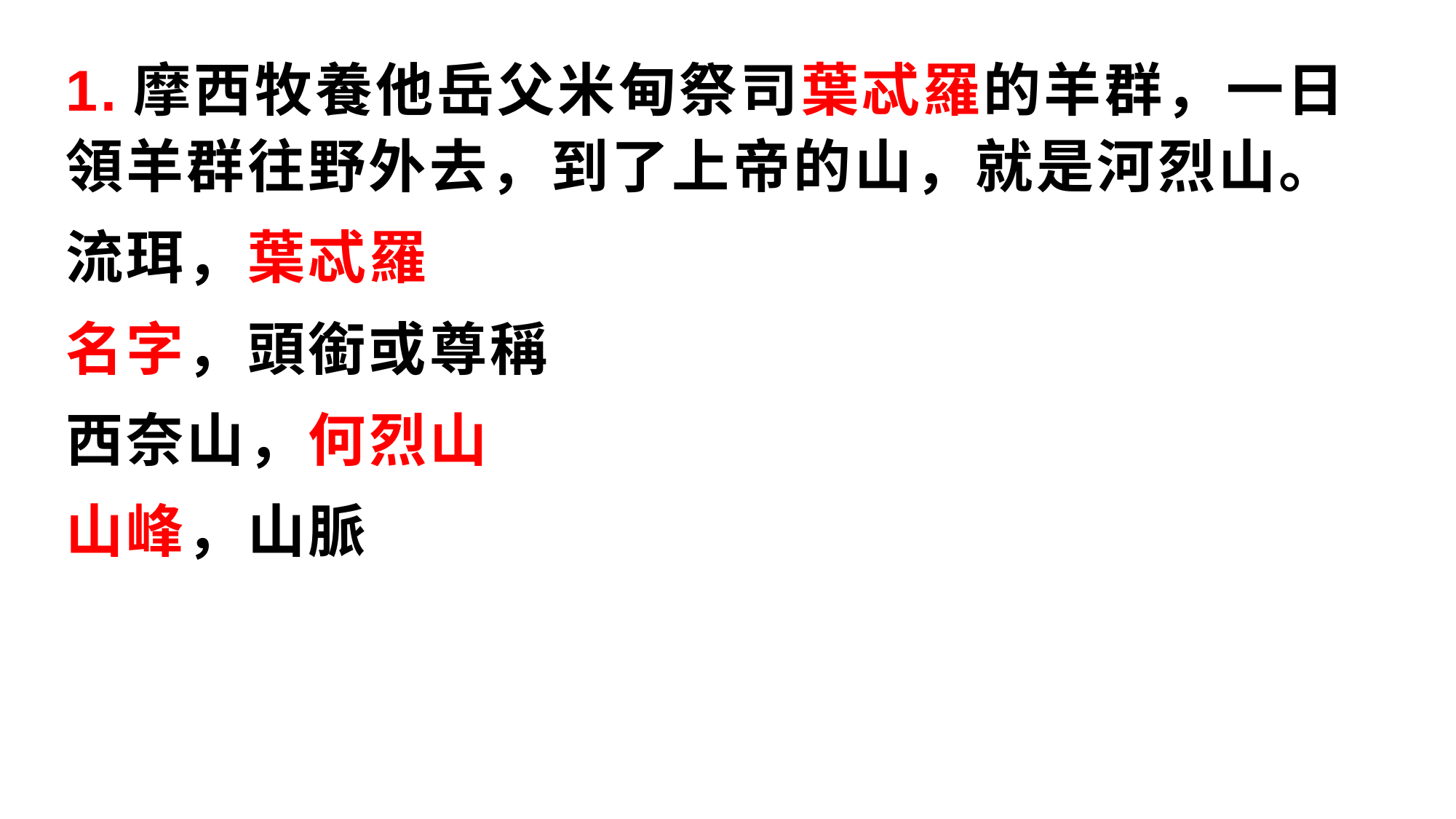

1.摩西牧養他岳父米甸祭司葉忒羅的羊群，一日領羊群往野外去，到了上帝的山，就是河烈山。
流珥，葉忒羅
名字，頭銜或尊稱
西奈山，何烈山
山峰，山脈